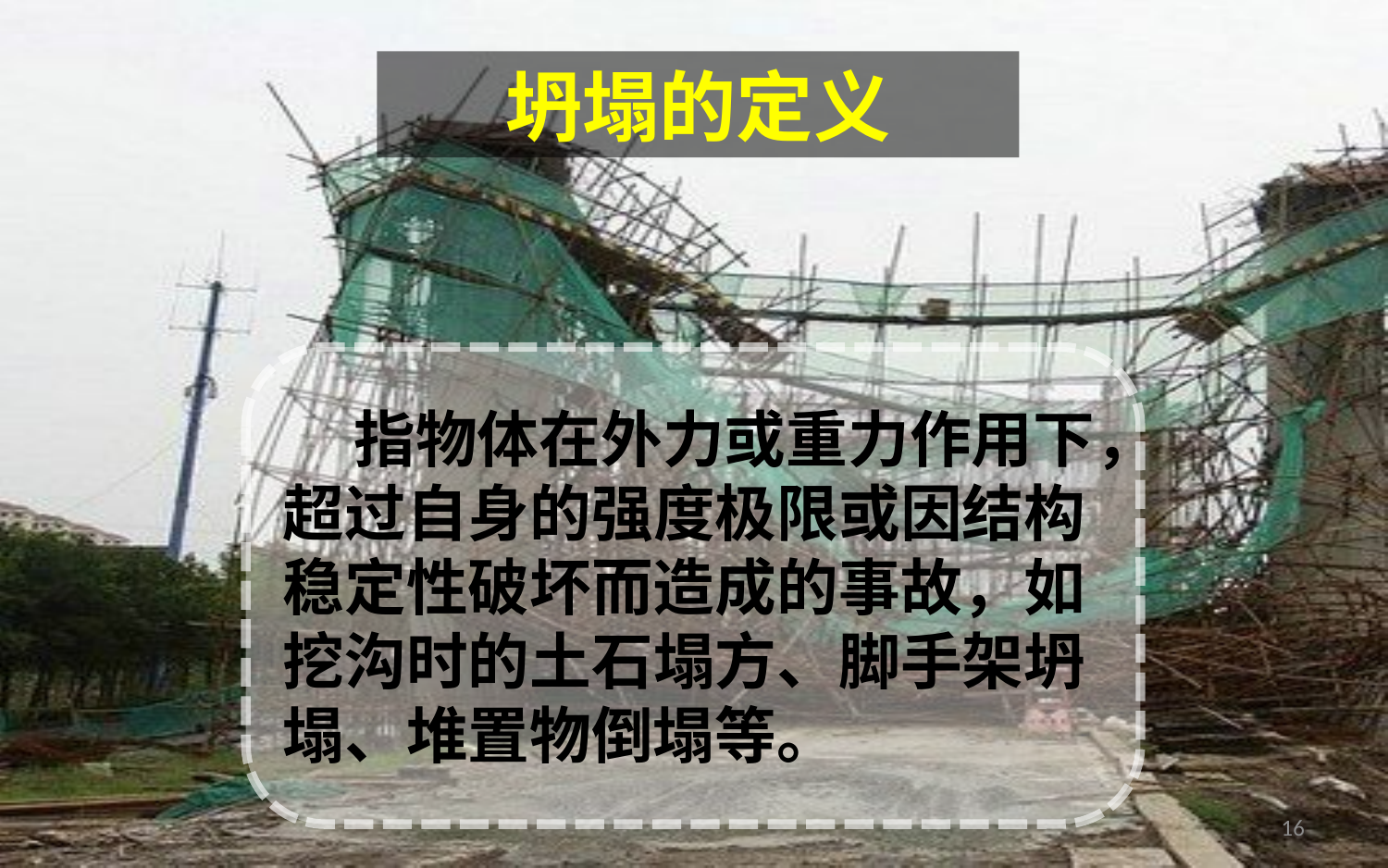

坍塌的定义
    指物体在外力或重力作用下，超过自身的强度极限或因结构稳定性破坏而造成的事故，如挖沟时的土石塌方、脚手架坍塌、堆置物倒塌等。
16